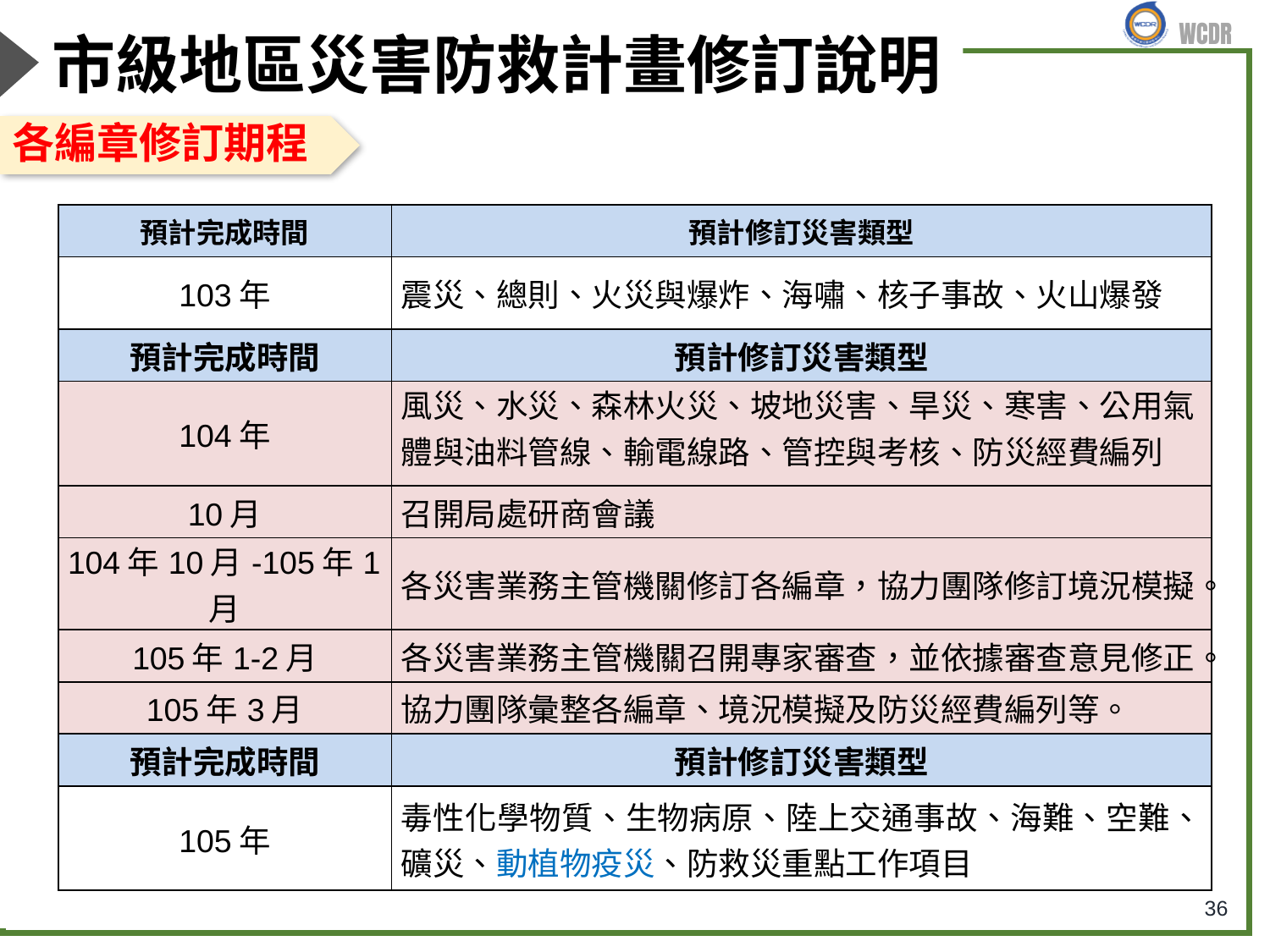

# 市級地區災害防救計畫修訂說明
各編章修訂期程
| 預計完成時間 | 預計修訂災害類型 |
| --- | --- |
| 103年 | 震災、總則、火災與爆炸、海嘯、核子事故、火山爆發 |
| 預計完成時間 | 預計修訂災害類型 |
| 104年 | 風災、水災、森林火災、坡地災害、旱災、寒害、公用氣體與油料管線、輸電線路、管控與考核、防災經費編列 |
| 10月 | 召開局處研商會議 |
| 104年10月-105年1月 | 各災害業務主管機關修訂各編章，協力團隊修訂境況模擬。 |
| 105年1-2月 | 各災害業務主管機關召開專家審查，並依據審查意見修正。 |
| 105年3月 | 協力團隊彙整各編章、境況模擬及防災經費編列等。 |
| 預計完成時間 | 預計修訂災害類型 |
| 105年 | 毒性化學物質、生物病原、陸上交通事故、海難、空難、礦災、動植物疫災、防救災重點工作項目 |
36